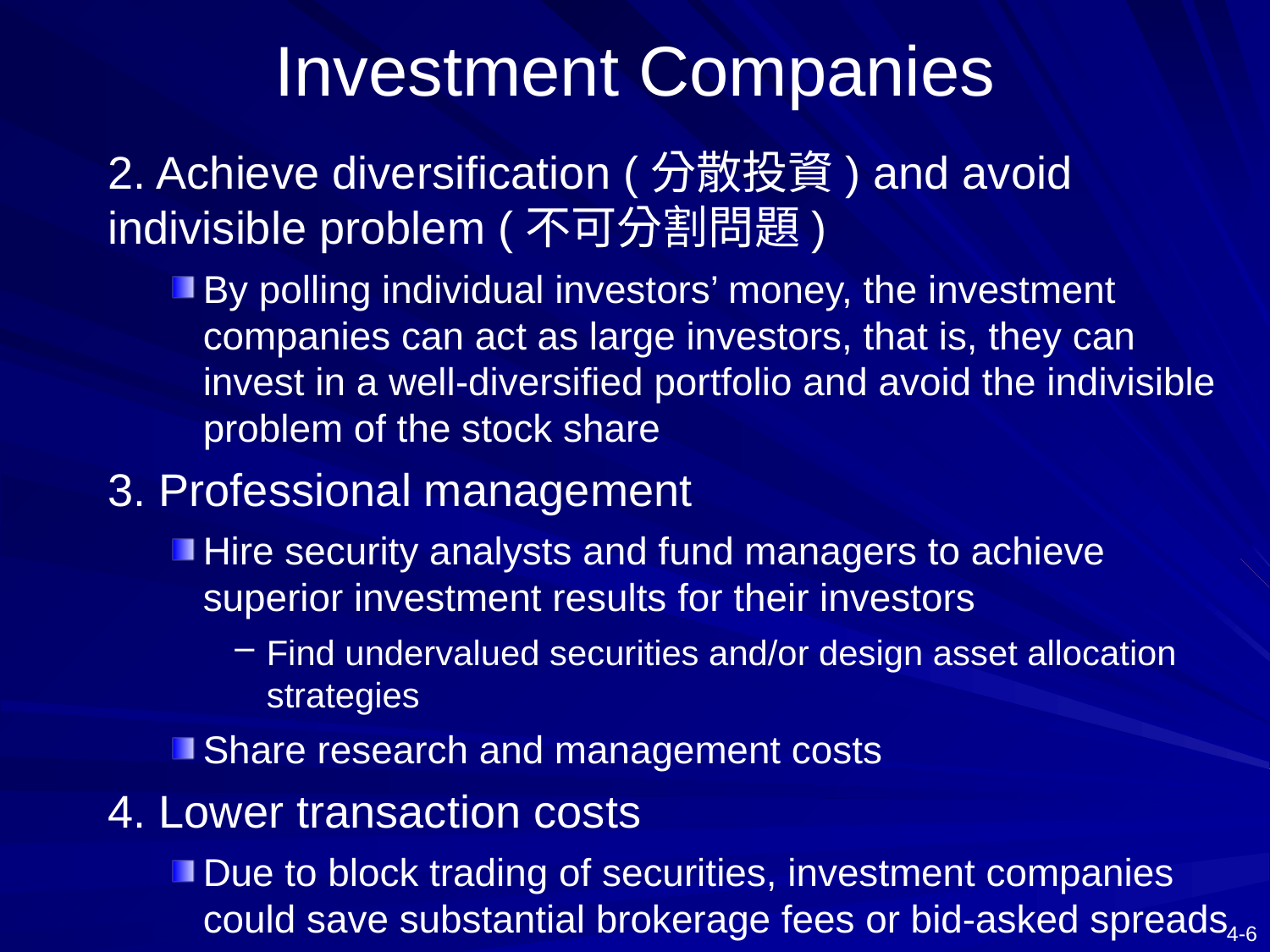

# Investment Companies
2. Achieve diversification (分散投資) and avoid indivisible problem (不可分割問題)
By polling individual investors’ money, the investment companies can act as large investors, that is, they can invest in a well-diversified portfolio and avoid the indivisible problem of the stock share
3. Professional management
Hire security analysts and fund managers to achieve superior investment results for their investors
Find undervalued securities and/or design asset allocation strategies
Share research and management costs
4. Lower transaction costs
Due to block trading of securities, investment companies could save substantial brokerage fees or bid-asked spreads